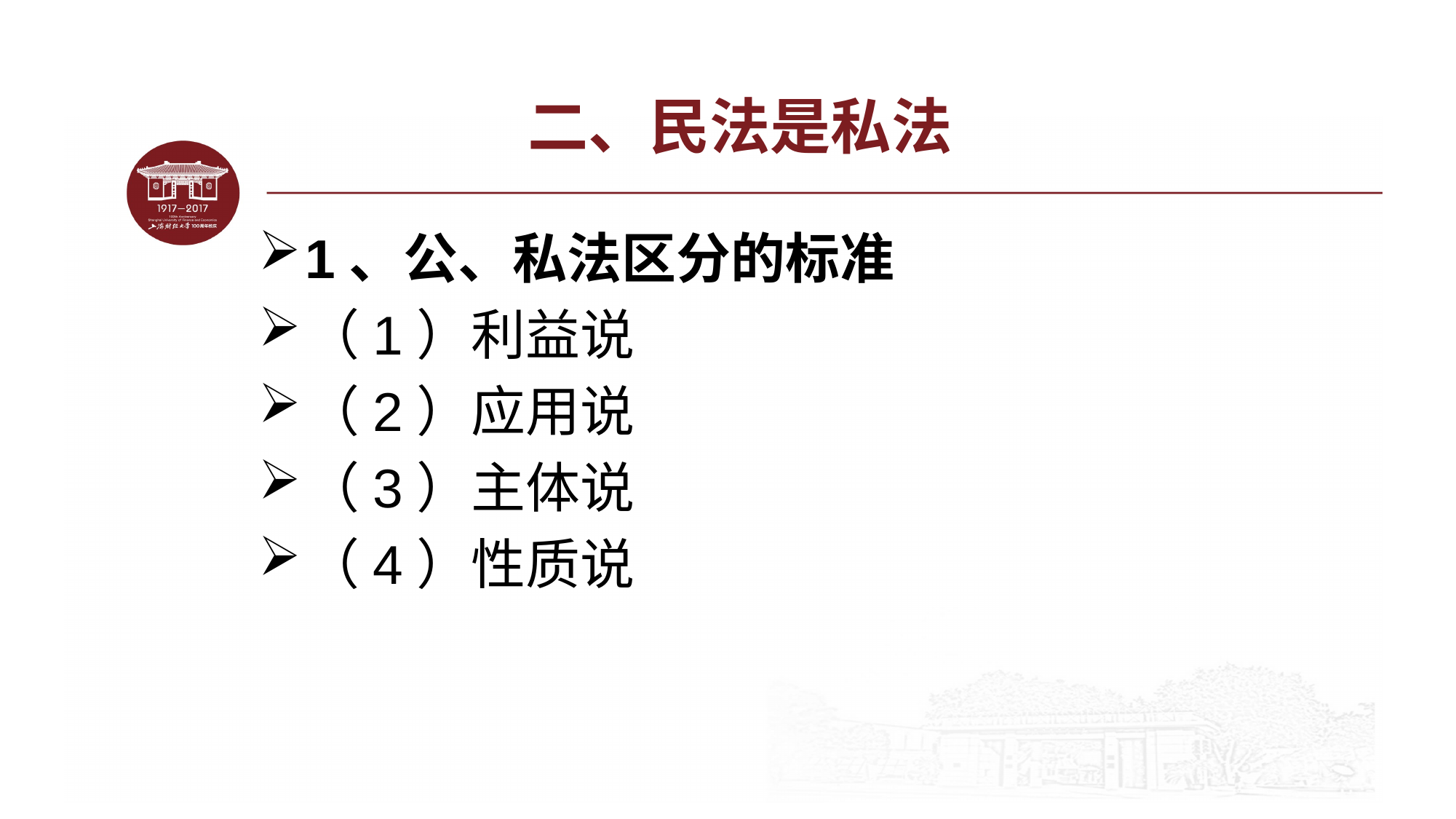

# 二、民法是私法
1、公、私法区分的标准
（1）利益说
（2）应用说
（3）主体说
（4）性质说